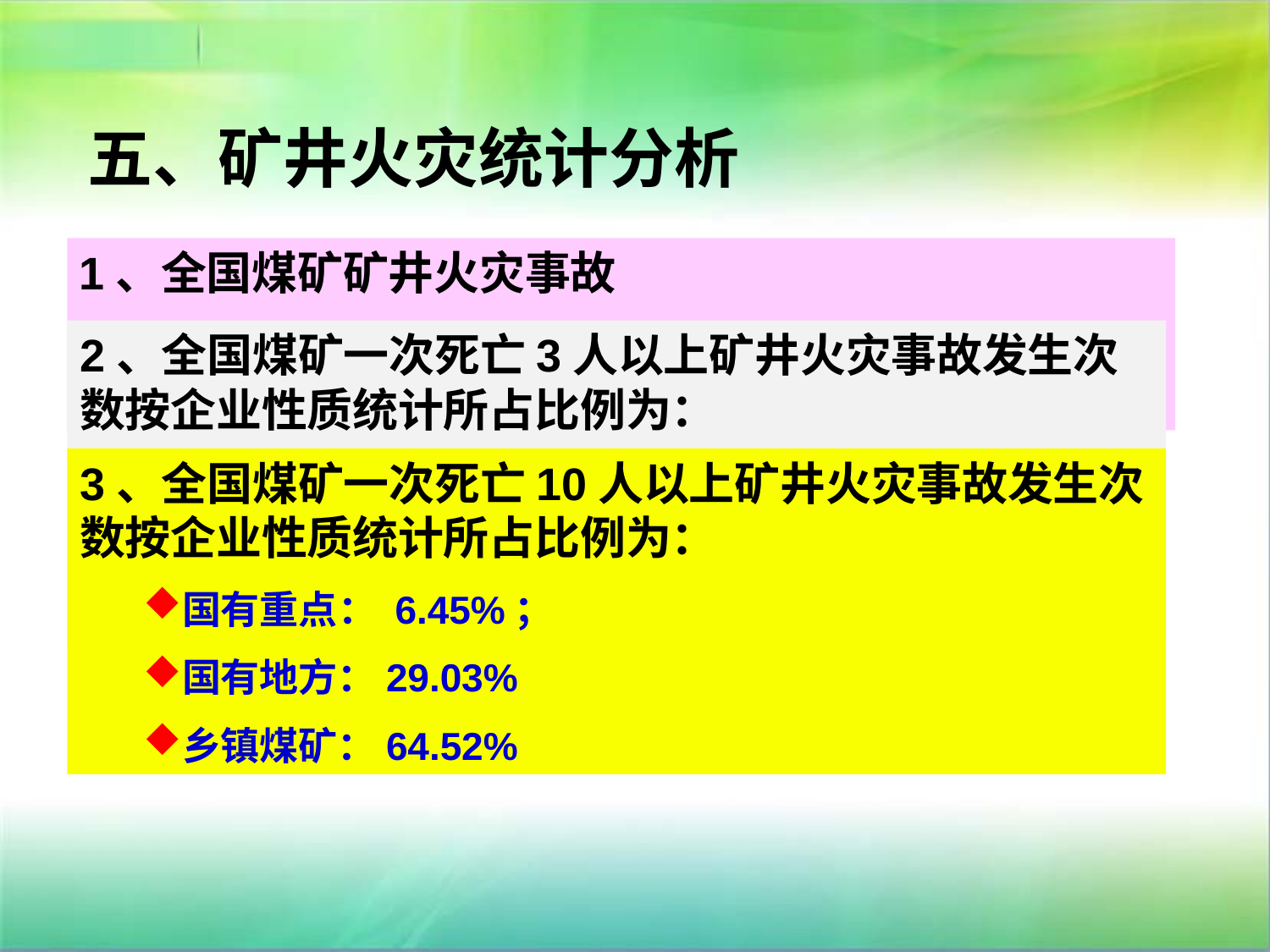

# 五、矿井火灾统计分析
1、全国煤矿矿井火灾事故
合计死亡人数为：434人
占总死亡人数的：1.7％
2、全国煤矿一次死亡3人以上矿井火灾事故发生次数按企业性质统计所占比例为：
国有重点：6.45%
国有地方：29.03%
乡镇煤矿：64.52%
3、全国煤矿一次死亡10人以上矿井火灾事故发生次数按企业性质统计所占比例为：
国有重点： 6.45%；
国有地方：29.03%
乡镇煤矿：64.52%